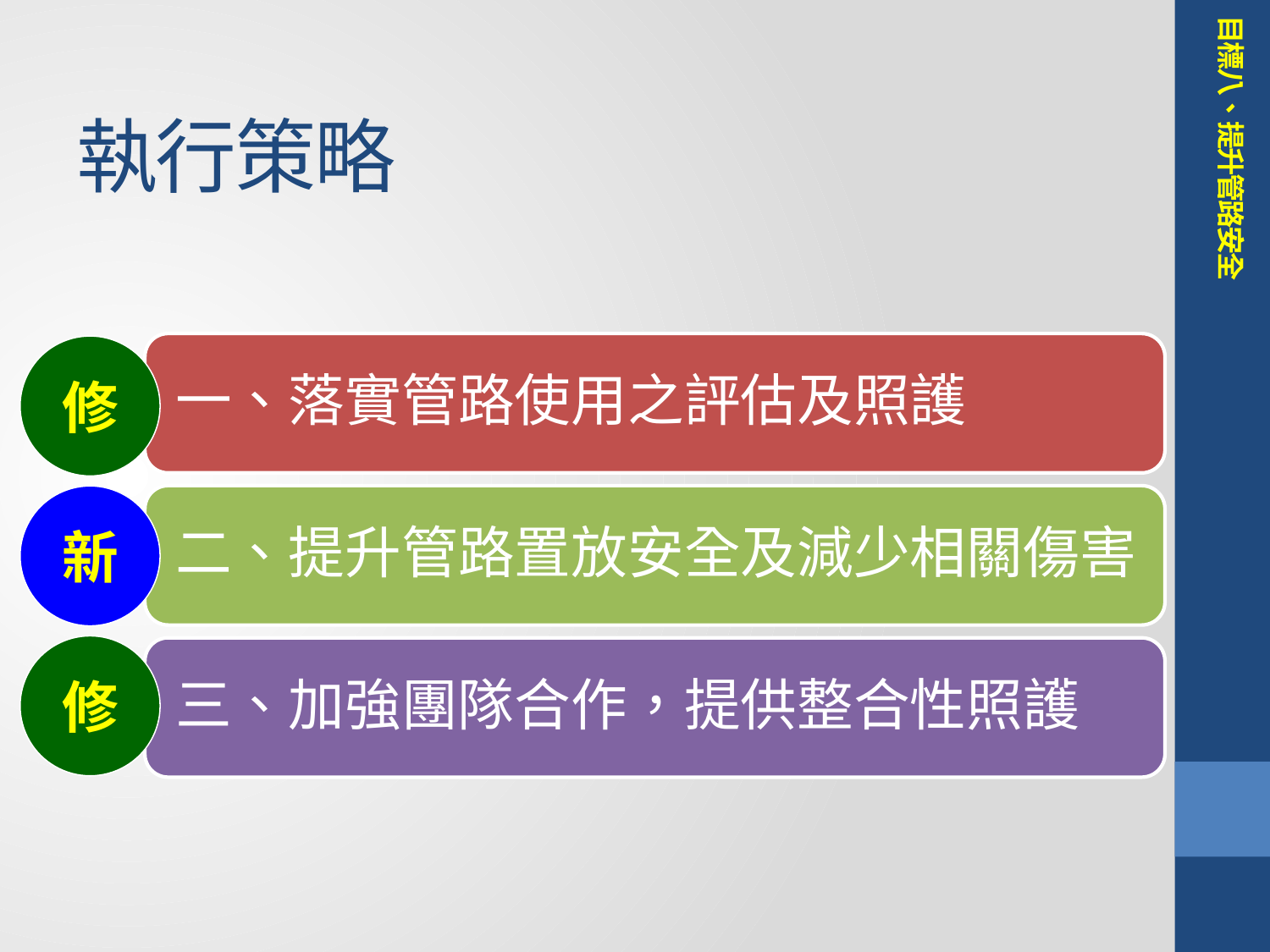

# 執行策略
一、落實管路使用之評估及照護
二、提升管路置放安全及減少相關傷害
三、加強團隊合作，提供整合性照護
修
新
修